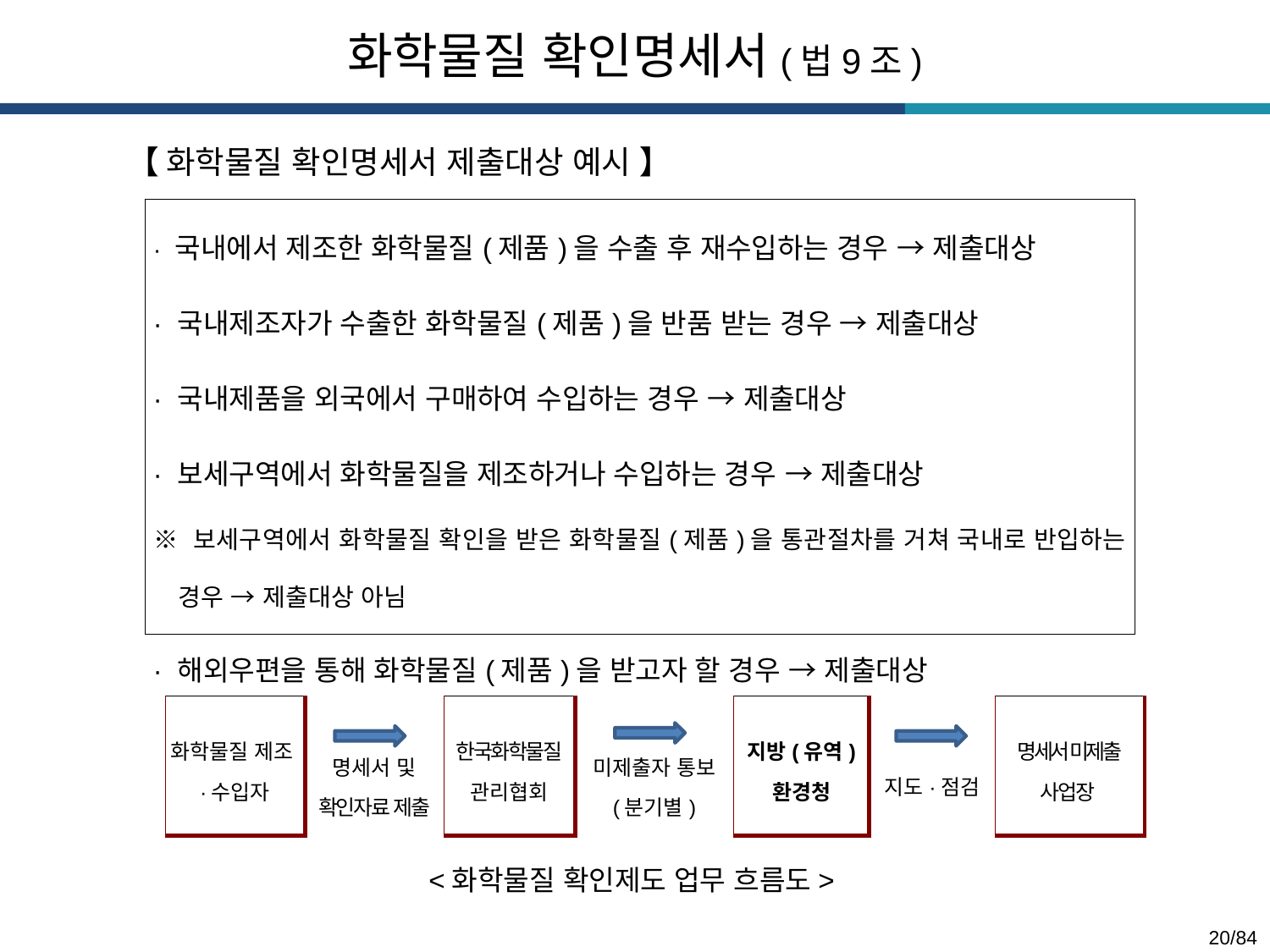

화학물질 확인명세서(법9조)
【 화학물질 확인명세서 제출대상 예시 】

| ∙ 국내에서 제조한 화학물질(제품)을 수출 후 재수입하는 경우 → 제출대상 ∙ 국내제조자가 수출한 화학물질(제품)을 반품 받는 경우 → 제출대상 ∙ 국내제품을 외국에서 구매하여 수입하는 경우 → 제출대상 ∙ 보세구역에서 화학물질을 제조하거나 수입하는 경우 → 제출대상 ※ 보세구역에서 화학물질 확인을 받은 화학물질(제품)을 통관절차를 거쳐 국내로 반입하는 경우 → 제출대상 아님 ∙ 해외우편을 통해 화학물질(제품)을 받고자 할 경우 → 제출대상 |
| --- |

| 화학물질 제조·수입자 | 명세서 및 확인자료 제출 | 한국화학물질 관리협회 | 미제출자 통보 (분기별) | 지방(유역) 환경청 | 지도·점검 | 명세서 미제출 사업장 |
| --- | --- | --- | --- | --- | --- | --- |

<화학물질 확인제도 업무 흐름도>